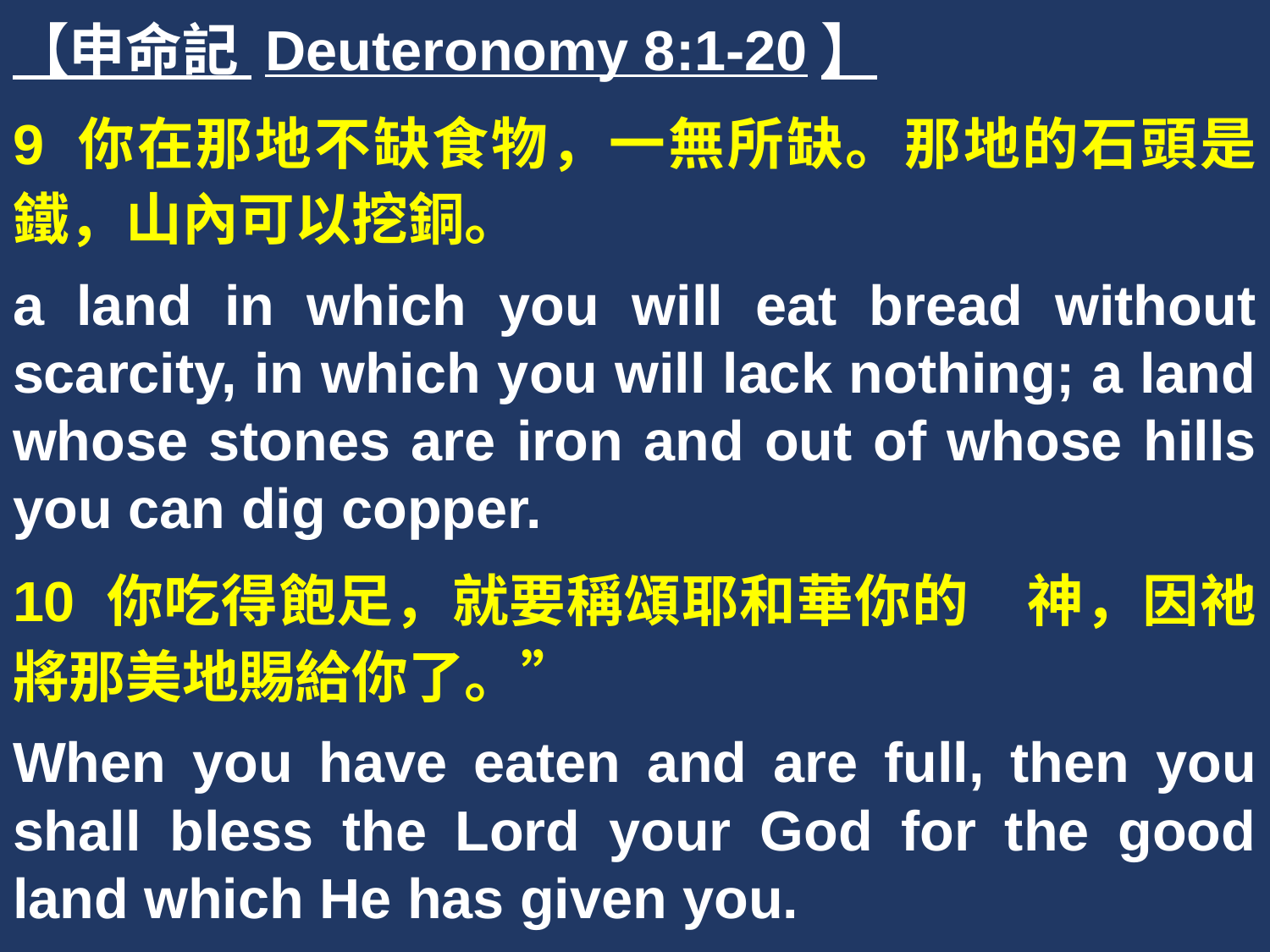

【申命記 Deuteronomy 8:1-20】
9 你在那地不缺食物，一無所缺。那地的石頭是鐵，山內可以挖銅。
a land in which you will eat bread without scarcity, in which you will lack nothing; a land whose stones are iron and out of whose hills you can dig copper.
10 你吃得飽足，就要稱頌耶和華你的　神，因祂將那美地賜給你了。”
When you have eaten and are full, then you shall bless the Lord your God for the good land which He has given you.